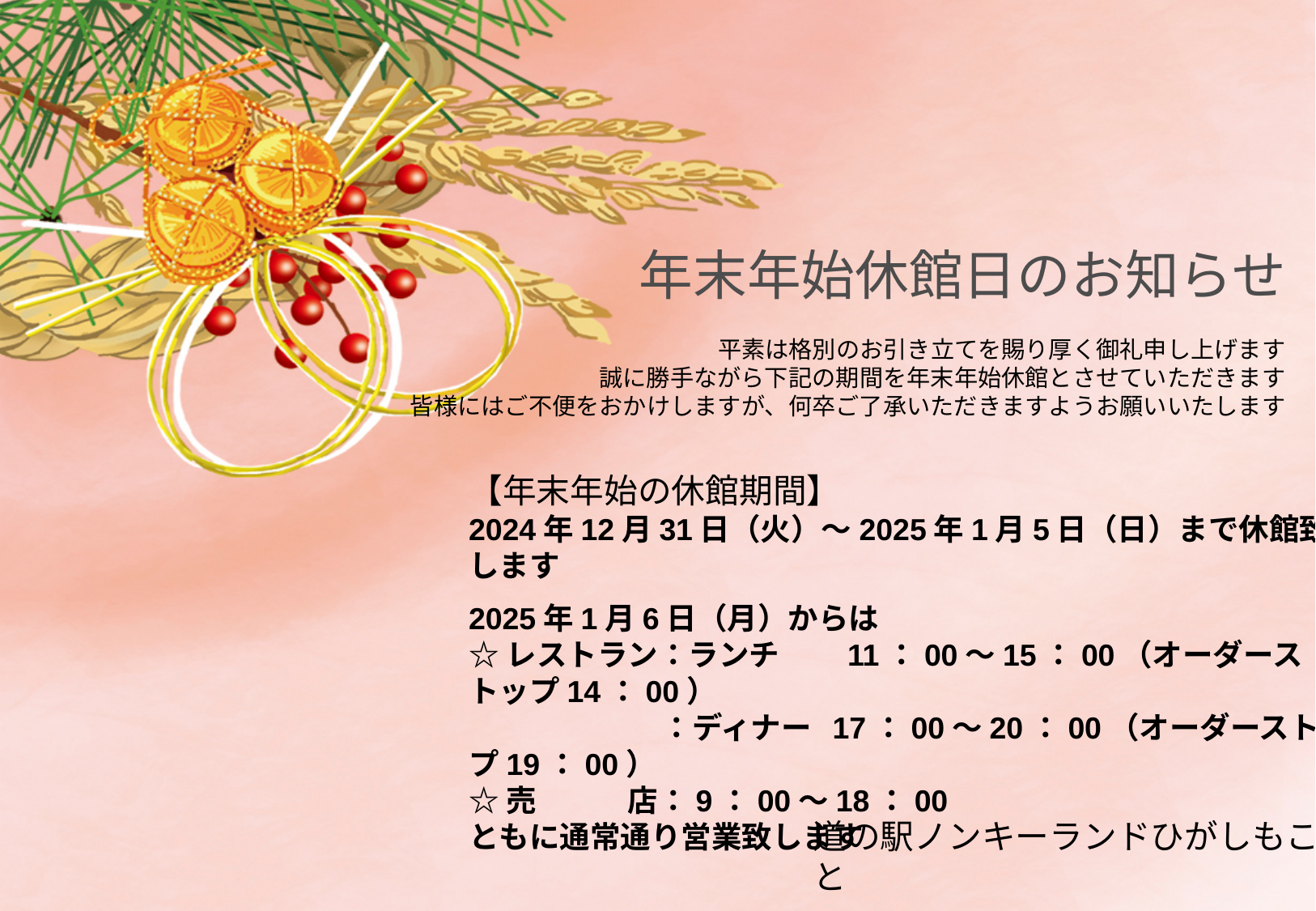

年末年始休館日のお知らせ
平素は格別のお引き立てを賜り厚く御礼申し上げます
誠に勝手ながら下記の期間を年末年始休館とさせていただきます
皆様にはご不便をおかけしますが、何卒ご了承いただきますようお願いいたします
【年末年始の休館期間】
2024年12月31日（火）～2025年1月5日（日）まで休館致します

2025年1月6日（月）からは
☆レストラン：ランチ　　11：00～15：00（オーダーストップ14：00）
　　　　　      ：ディナー  17：00～20：00（オーダーストップ19：00）
☆売　　　店：9：00～18：00
ともに通常通り営業致します

道の駅ノンキーランドひがしもこと